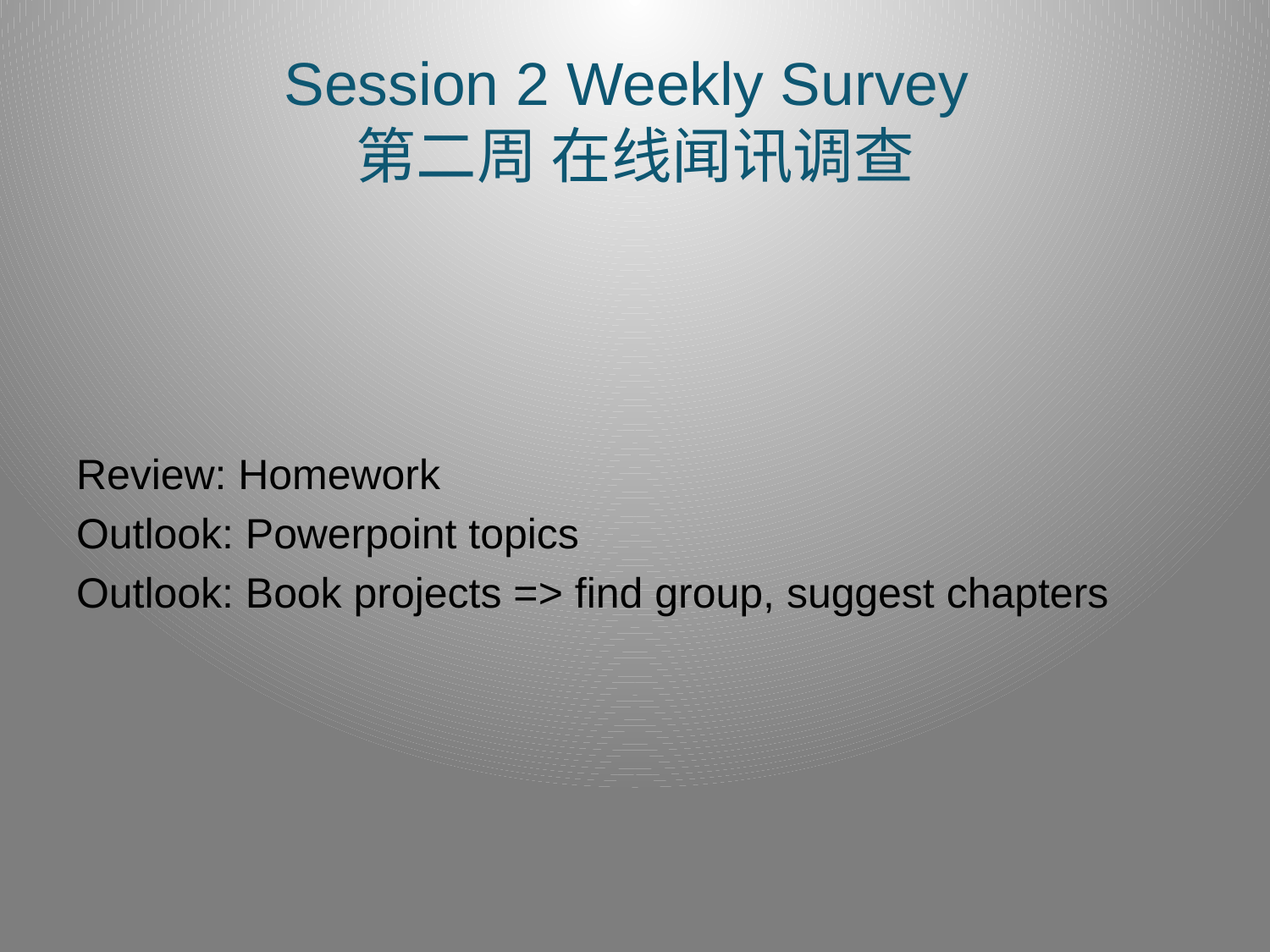

# Session 2 Weekly Survey 第二周 在线闻讯调查
Review: Homework
Outlook: Powerpoint topics
Outlook: Book projects => find group, suggest chapters